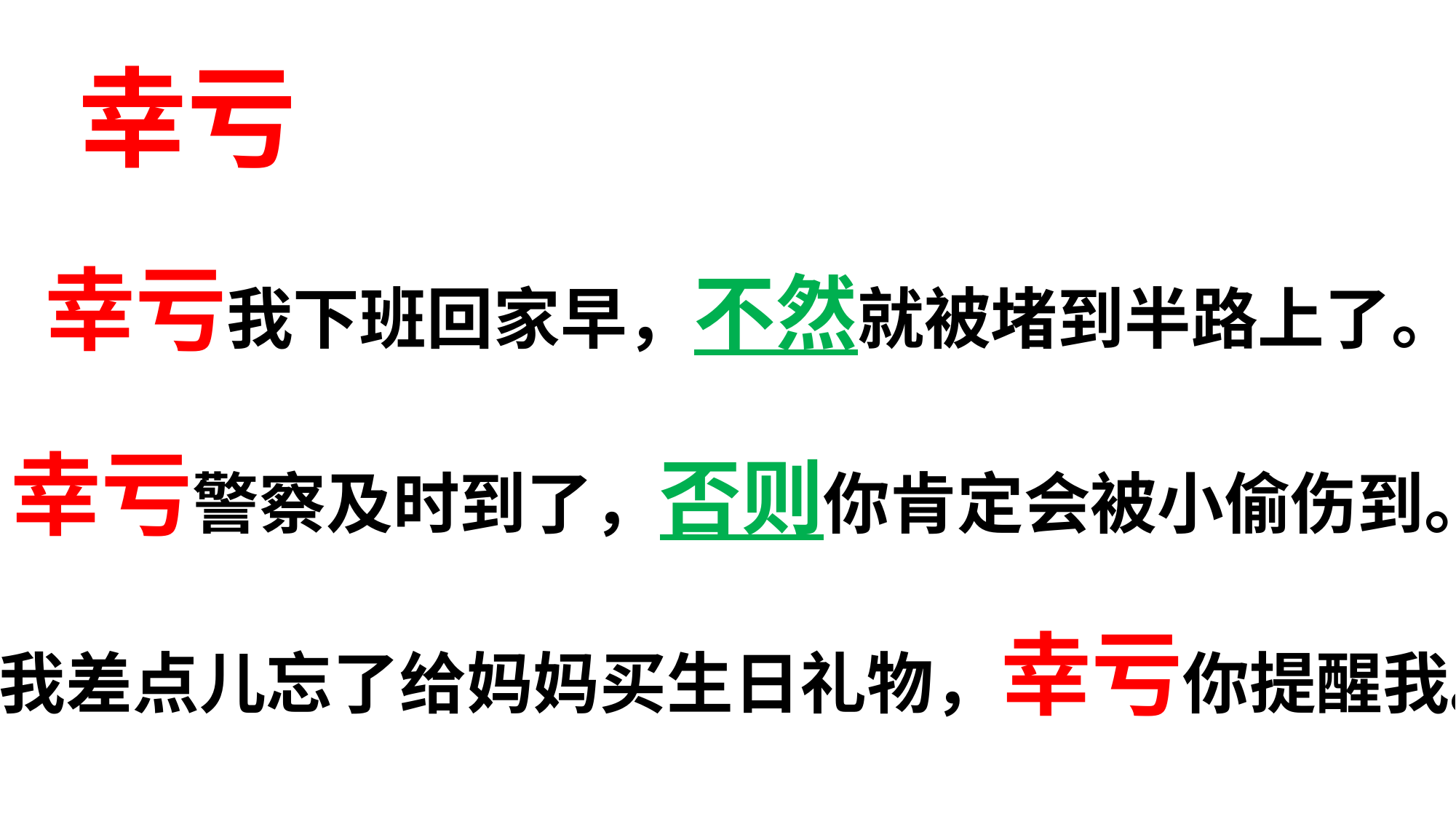

# 幸亏
幸亏我下班回家早，不然就被堵到半路上了。
幸亏警察及时到了，否则你肯定会被小偷伤到。
我差点儿忘了给妈妈买生日礼物，幸亏你提醒我。